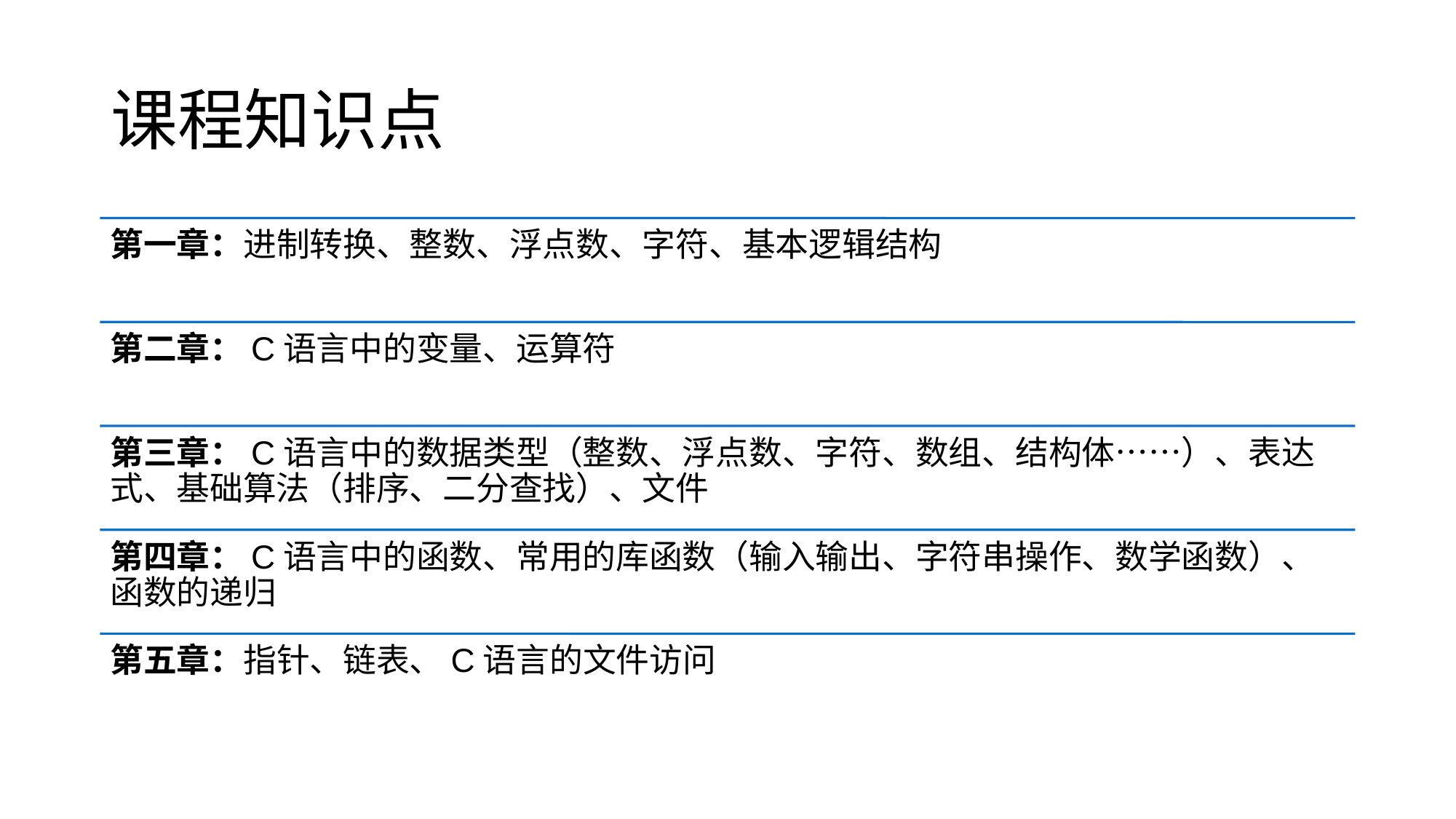

# 课程知识点
第一章：进制转换、整数、浮点数、字符、基本逻辑结构
第二章：C语言中的变量、运算符
第三章：C语言中的数据类型（整数、浮点数、字符、数组、结构体……）、表达式、基础算法（排序、二分查找）、文件
第四章：C语言中的函数、常用的库函数（输入输出、字符串操作、数学函数）、函数的递归
第五章：指针、链表、C语言的文件访问